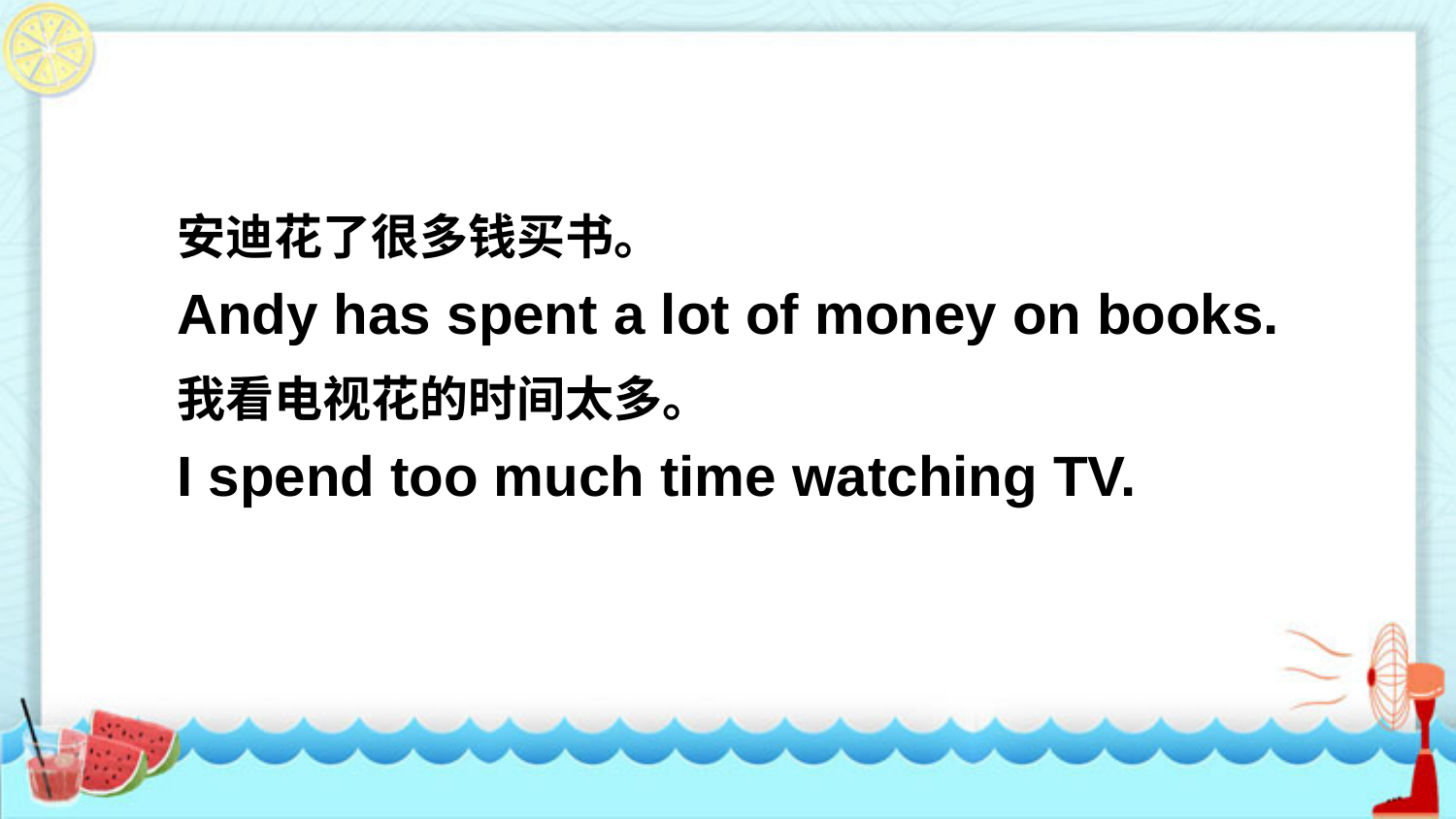

安迪花了很多钱买书。
Andy has spent a lot of money on books.
我看电视花的时间太多。
I spend too much time watching TV.